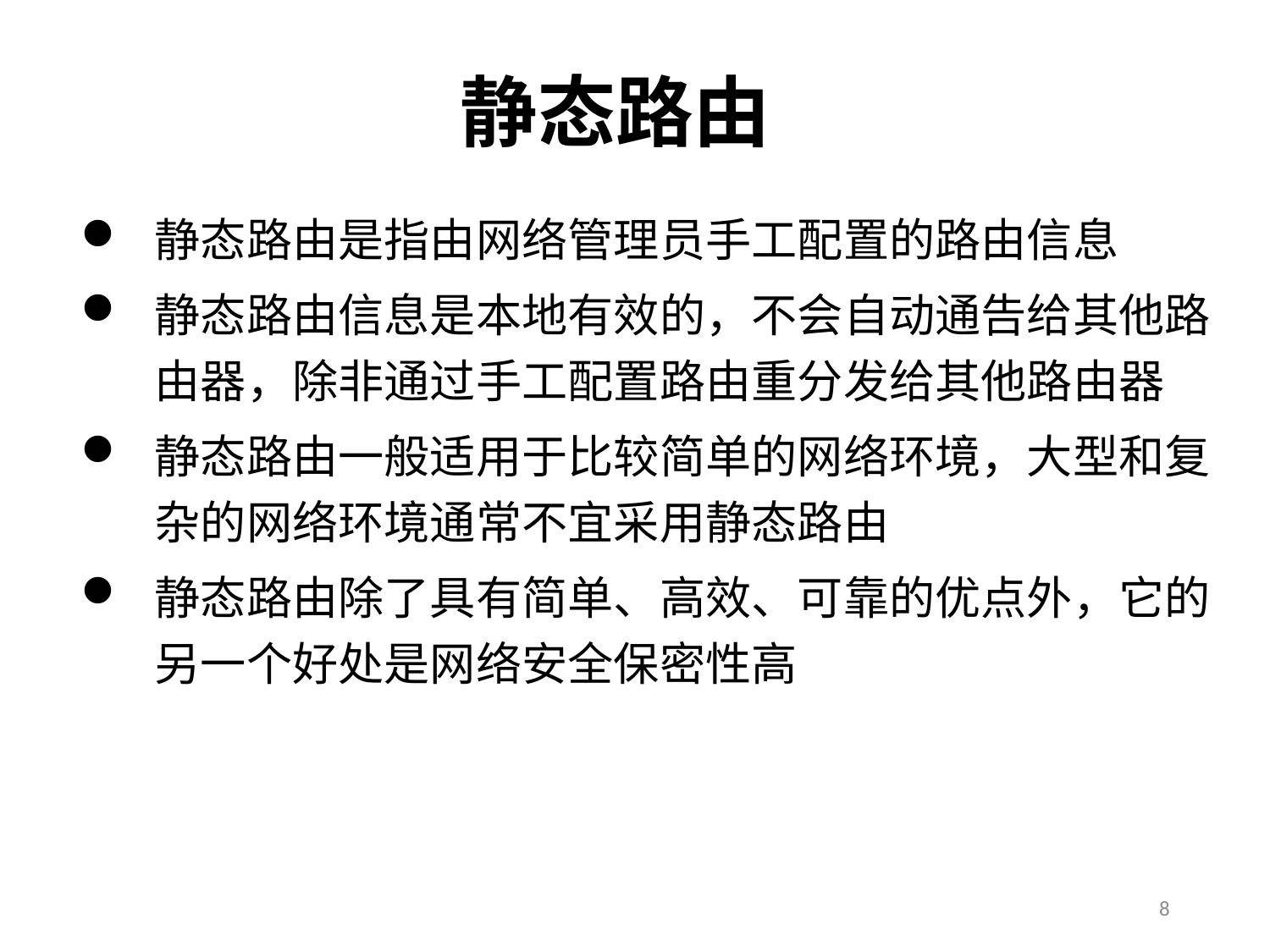

静态路由
静态路由是指由网络管理员手工配置的路由信息
静态路由信息是本地有效的，不会自动通告给其他路由器，除非通过手工配置路由重分发给其他路由器
静态路由一般适用于比较简单的网络环境，大型和复杂的网络环境通常不宜采用静态路由
静态路由除了具有简单、高效、可靠的优点外，它的另一个好处是网络安全保密性高

8